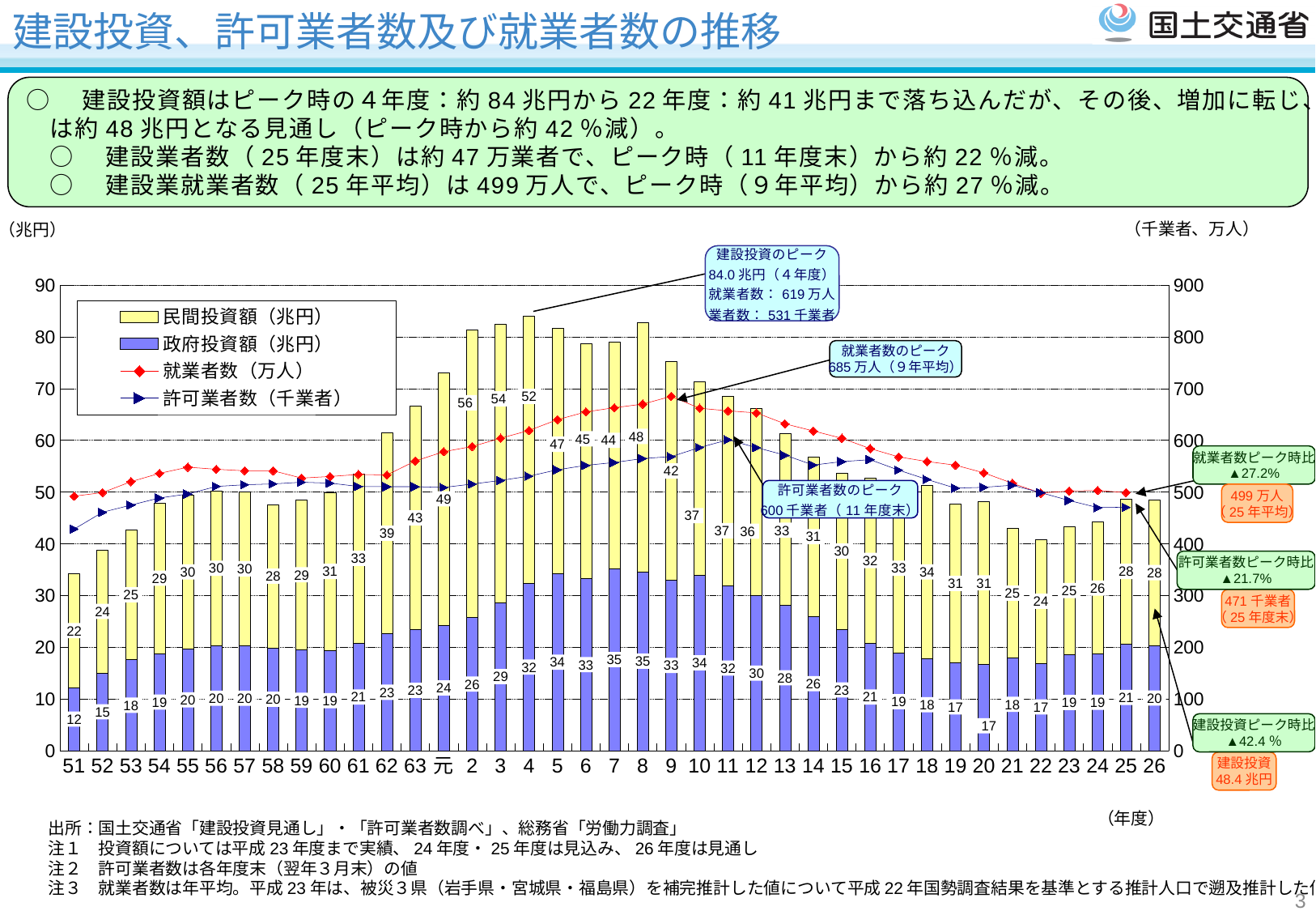

建設投資、許可業者数及び就業者数の推移
○　建設投資額はピーク時の４年度：約84兆円から22年度：約41兆円まで落ち込んだが、その後、増加に転じ、26年度
は約48兆円となる見通し（ピーク時から約42％減）。
○　建設業者数（25年度末）は約47万業者で、ピーク時（11年度末）から約22％減。
○　建設業就業者数（25年平均）は499万人で、ピーク時（９年平均）から約27％減。
（千業者、万人）
（兆円）

[unsupported chart]

就業者数のピーク
685万人（９年平均）

就業者数ピーク時比
▲27.2%

499万人
（25年平均）

許可業者数ピーク時比
▲21.7%
471千業者
（25年度末）

建設投資ピーク時比
▲42.4％
建設投資
48.4兆円

出所：国土交通省「建設投資見通し」・「許可業者数調べ」、総務省「労働力調査」
注１　投資額については平成23年度まで実績、24年度・25年度は見込み、26年度は見通し
注２　許可業者数は各年度末（翌年３月末）の値
注３　就業者数は年平均。平成23年は、被災３県（岩手県・宮城県・福島県）を補完推計した値について平成22年国勢調査結果を基準とする推計人口で遡及推計した値

（年度）
3